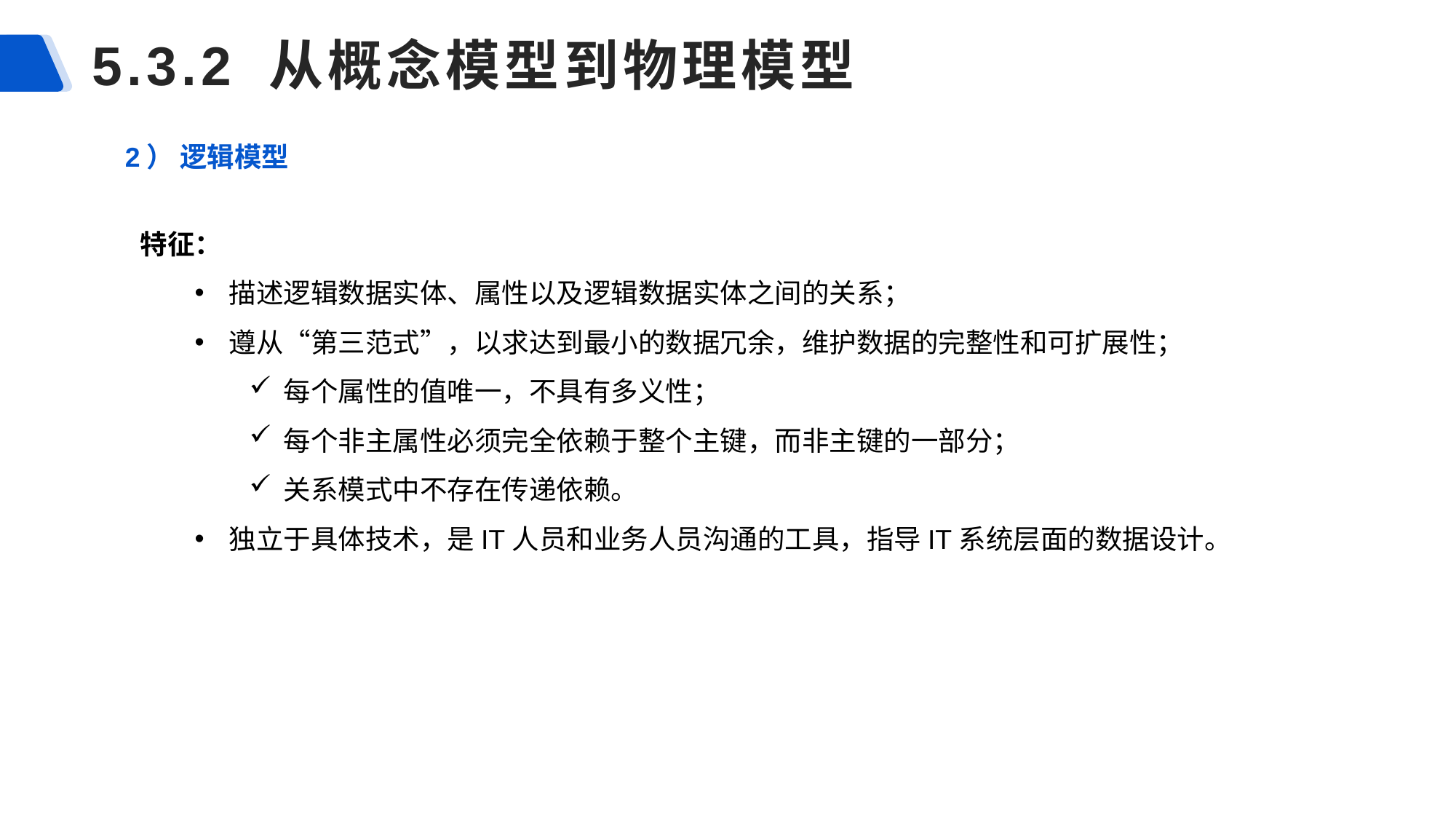

# 5.3.2 从概念模型到物理模型
2） 逻辑模型

特征：
描述逻辑数据实体、属性以及逻辑数据实体之间的关系；
遵从“第三范式”，以求达到最小的数据冗余，维护数据的完整性和可扩展性；
每个属性的值唯一，不具有多义性；
每个非主属性必须完全依赖于整个主键，而非主键的一部分；
关系模式中不存在传递依赖。
独立于具体技术，是IT人员和业务人员沟通的工具，指导IT系统层面的数据设计。